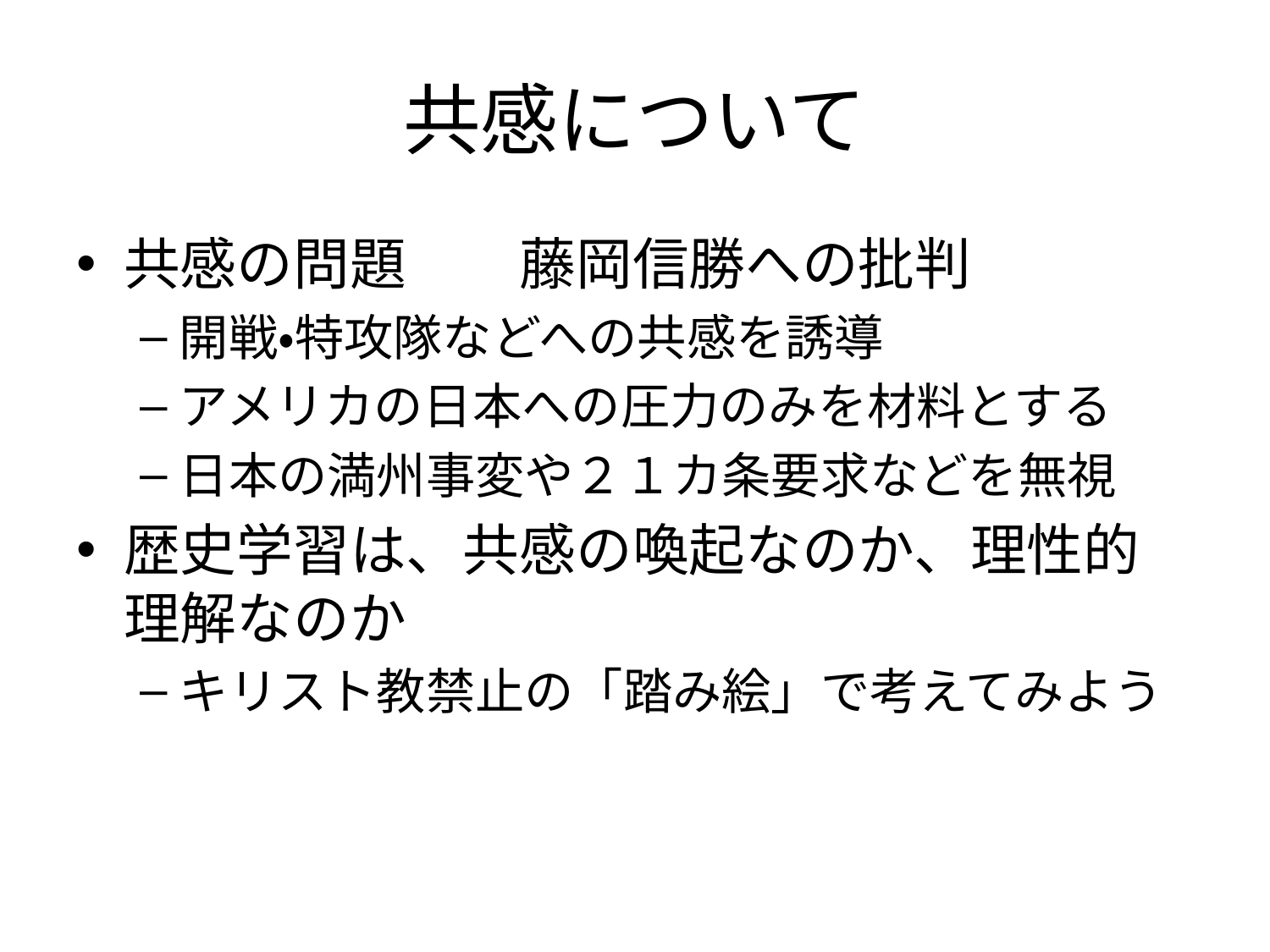

# 共感について
共感の問題　　藤岡信勝への批判
開戦・特攻隊などへの共感を誘導
アメリカの日本への圧力のみを材料とする
日本の満州事変や２１カ条要求などを無視
歴史学習は、共感の喚起なのか、理性的理解なのか
キリスト教禁止の「踏み絵」で考えてみよう